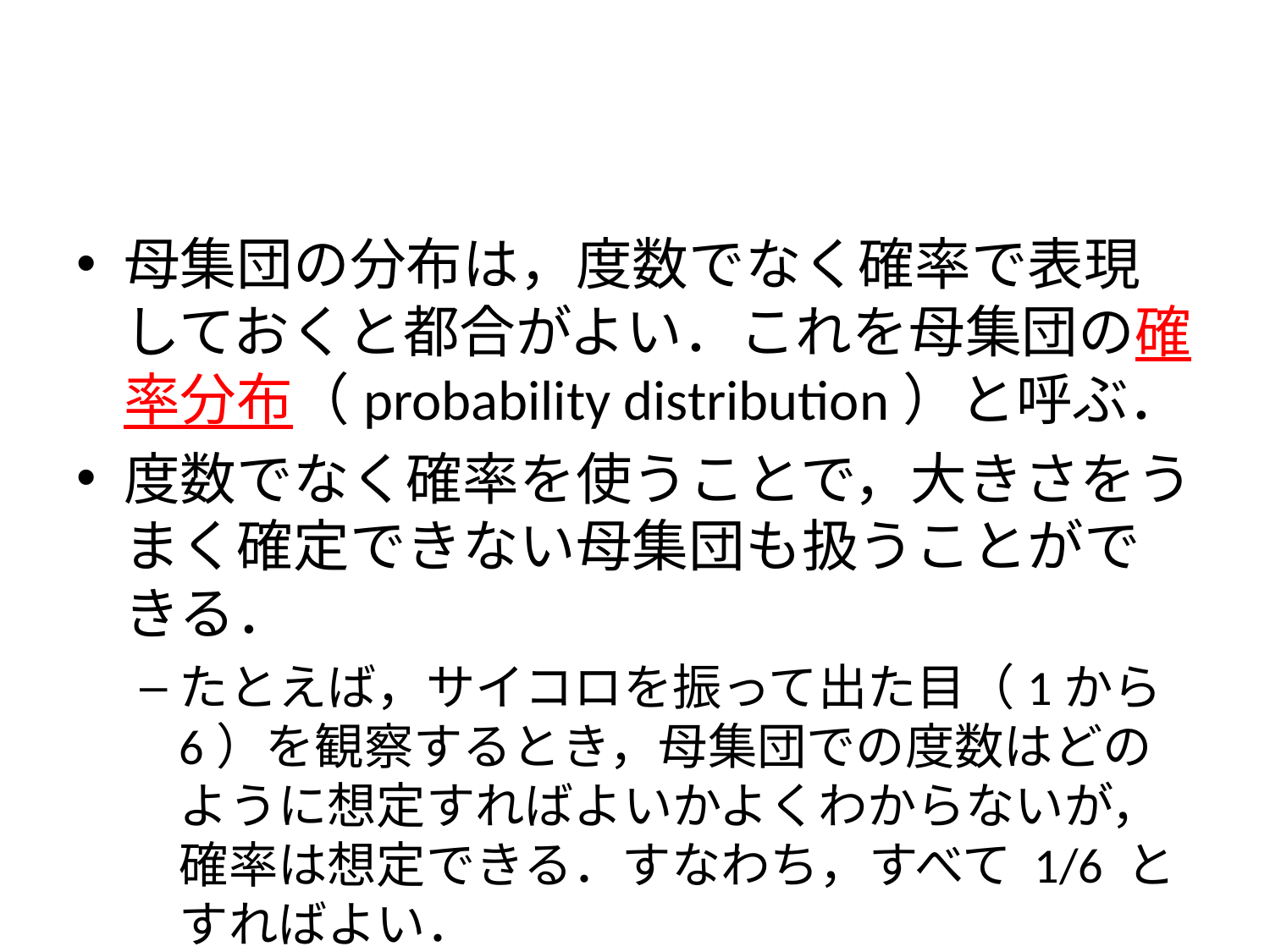

#
母集団の分布は，度数でなく確率で表現しておくと都合がよい．これを母集団の確率分布（probability distribution）と呼ぶ．
度数でなく確率を使うことで，大きさをうまく確定できない母集団も扱うことができる．
たとえば，サイコロを振って出た目（1から6）を観察するとき，母集団での度数はどのように想定すればよいかよくわからないが，確率は想定できる．すなわち，すべて 1/6 とすればよい．